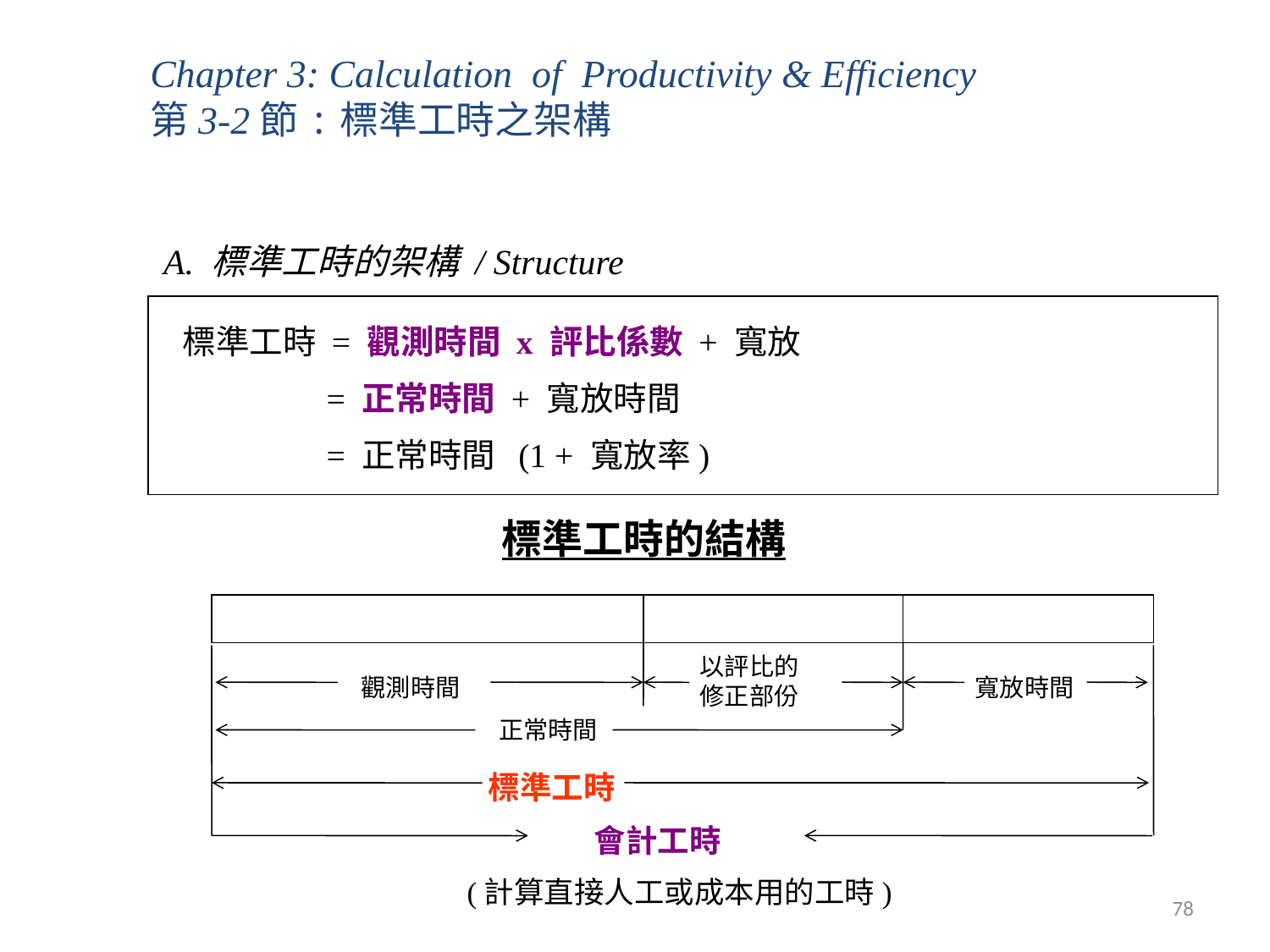

Chapter 3: Calculation  of  Productivity & Efficiency
第3-2節:標準工時之架構
A. 標準工時的架構 / Structure

標準工時 = 觀測時間 x 評比係數 + 寬放
                 = 正常時間 + 寬放時間
                 = 正常時間  (1 + 寬放率)
標準工時的結構

以評比的
修正部份

觀測時間
寬放時間

正常時間

標準工時

會計工時

(計算直接人工或成本用的工時)

78